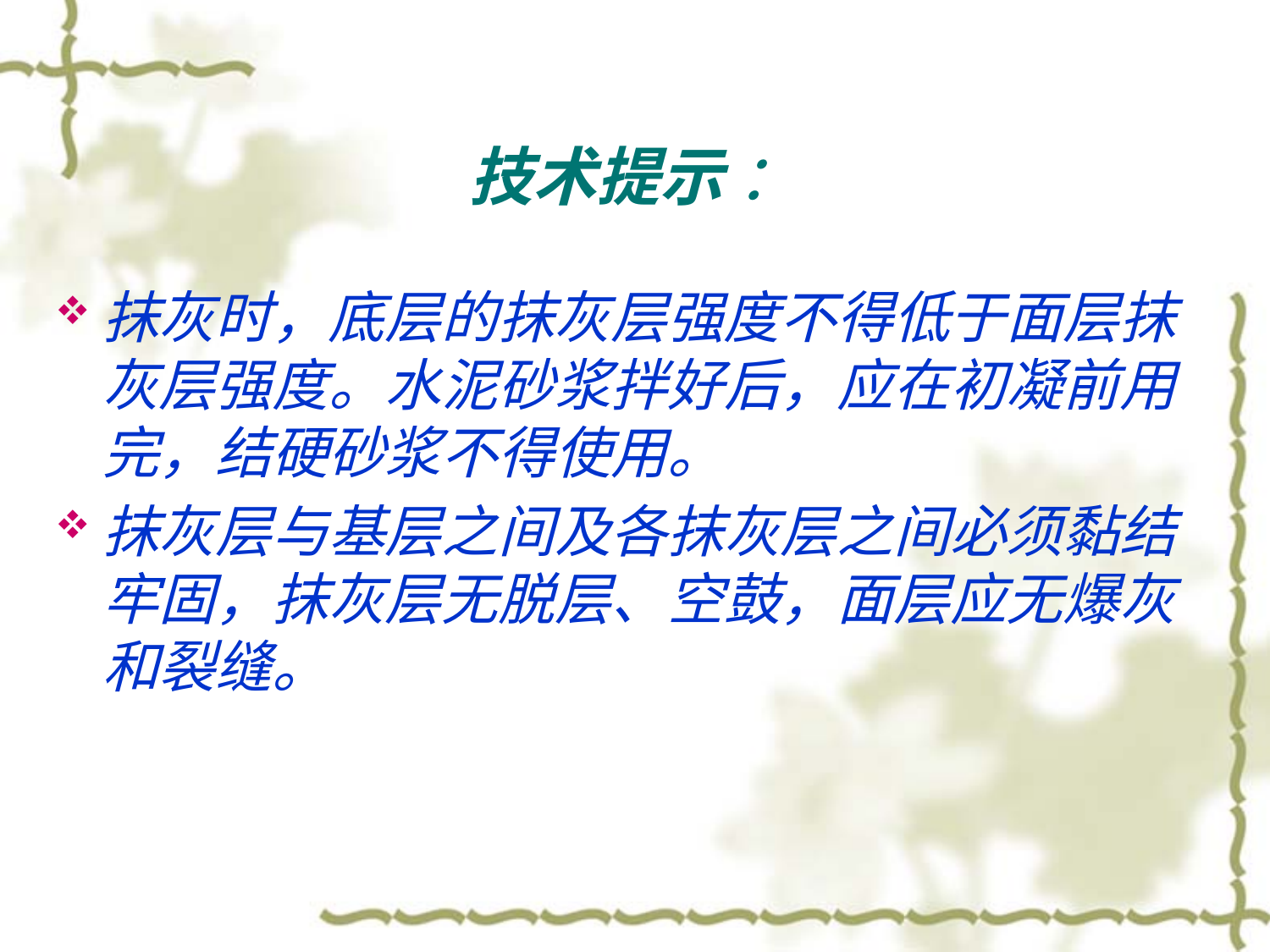

# 技术提示 ：
抹灰时，底层的抹灰层强度不得低于面层抹灰层强度。水泥砂浆拌好后，应在初凝前用完，结硬砂浆不得使用。
抹灰层与基层之间及各抹灰层之间必须黏结牢固，抹灰层无脱层、空鼓，面层应无爆灰和裂缝。